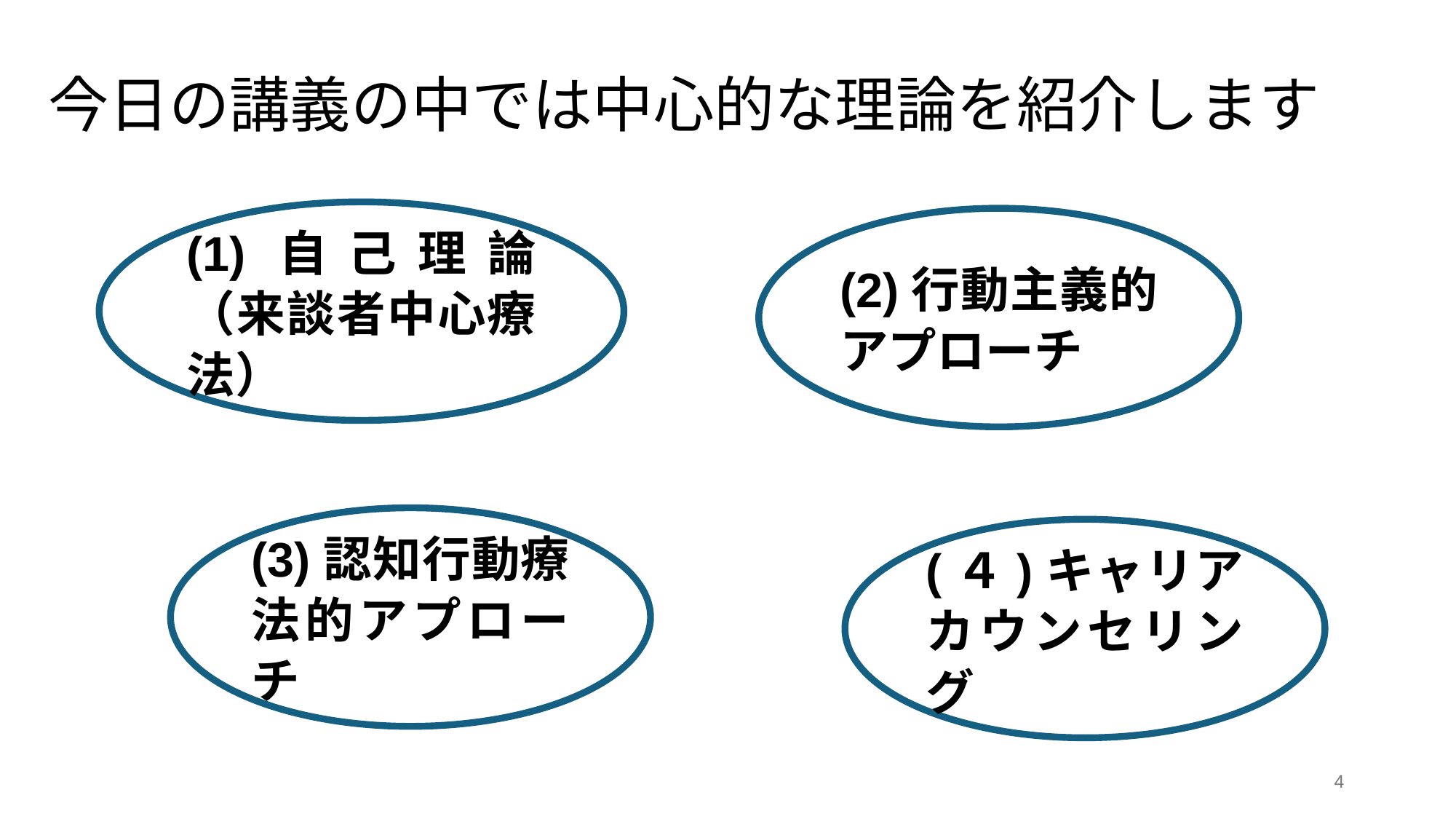

# 今日の講義の中では中心的な理論を紹介します
(1)自己理論（来談者中心療法）
(2)行動主義的アプローチ
(3)認知行動療法的アプローチ
(４)キャリアカウンセリング
4